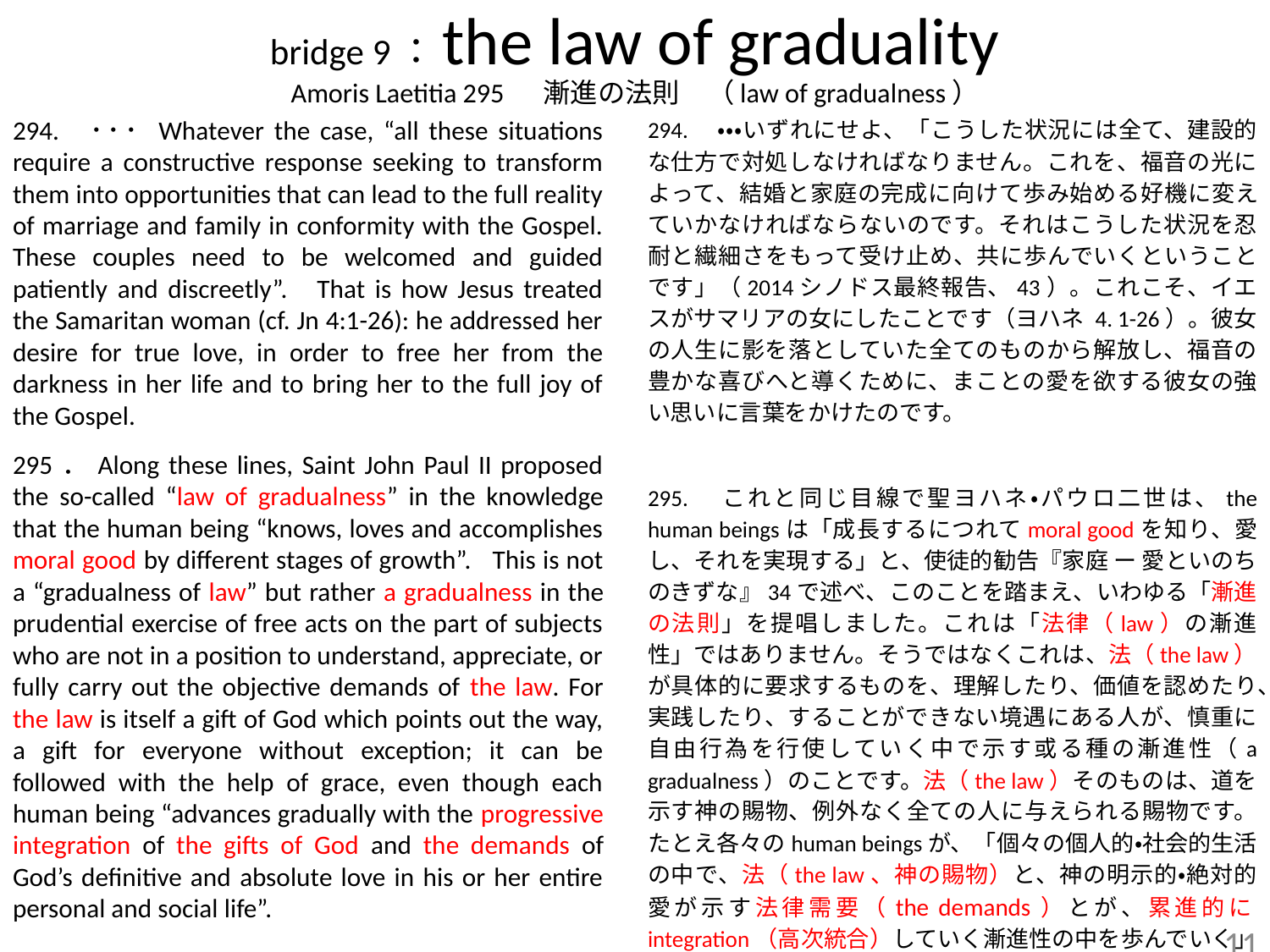

# bridge 9：the law of graduality Amoris Laetitia 295 　漸進の法則　（law of gradualness）
294.　・・・いずれにせよ、「こうした状況には全て、建設的な仕方で対処しなければなりません。これを、福音の光によって、結婚と家庭の完成に向けて歩み始める好機に変えていかなければならないのです。それはこうした状況を忍耐と繊細さをもって受け止め、共に歩んでいくということです」（2014シノドス最終報告、43）。これこそ、イエスがサマリアの女にしたことです（ヨハネ 4. 1-26）。彼女の人生に影を落としていた全てのものから解放し、福音の豊かな喜びへと導くために、まことの愛を欲する彼女の強い思いに言葉をかけたのです。

295.　これと同じ目線で聖ヨハネ・パウロ二世は、the human beingsは「成長するにつれてmoral goodを知り、愛し、それを実現する」と、使徒的勧告『家庭 ー 愛といのちのきずな』34で述べ、このことを踏まえ、いわゆる「漸進の法則」を提唱しました。これは「法律（law）の漸進性」ではありません。そうではなくこれは、法（the law）が具体的に要求するものを、理解したり、価値を認めたり、実践したり、することができない境遇にある人が、慎重に自由行為を行使していく中で示す或る種の漸進性（a gradualness）のことです。法（the law）そのものは、道を示す神の賜物、例外なく全ての人に与えられる賜物です。たとえ各々のhuman beingsが、「個々の個人的・社会的生活の中で、法（the law、神の賜物）と、神の明示的・絶対的愛が示す法律需要（the demands）とが、累進的にintegration（高次統合）していく漸進性の中を歩んでいく」（同上9）としても、神の賜物であるthe law（法）は、恵みの助力を伴う場合もありますが、例外なく全ての人に与えられるのです。
294.  ･･･ Whatever the case, “all these situations require a constructive response seeking to transform them into opportunities that can lead to the full reality of marriage and family in conformity with the Gospel. These couples need to be welcomed and guided patiently and discreetly”.   That is how Jesus treated the Samaritan woman (cf. Jn 4:1-26): he addressed her desire for true love, in order to free her from the darkness in her life and to bring her to the full joy of the Gospel.
295．Along these lines, Saint John Paul II proposed the so-called “law of gradualness” in the knowledge that the human being “knows, loves and accomplishes moral good by different stages of growth”.   This is not a “gradualness of law” but rather a gradualness in the prudential exercise of free acts on the part of subjects who are not in a position to understand, appreciate, or fully carry out the objective demands of the law. For the law is itself a gift of God which points out the way, a gift for everyone without exception; it can be followed with the help of grace, even though each human being “advances gradually with the progressive integration of the gifts of God and the demands of God’s definitive and absolute love in his or her entire personal and social life”.
11